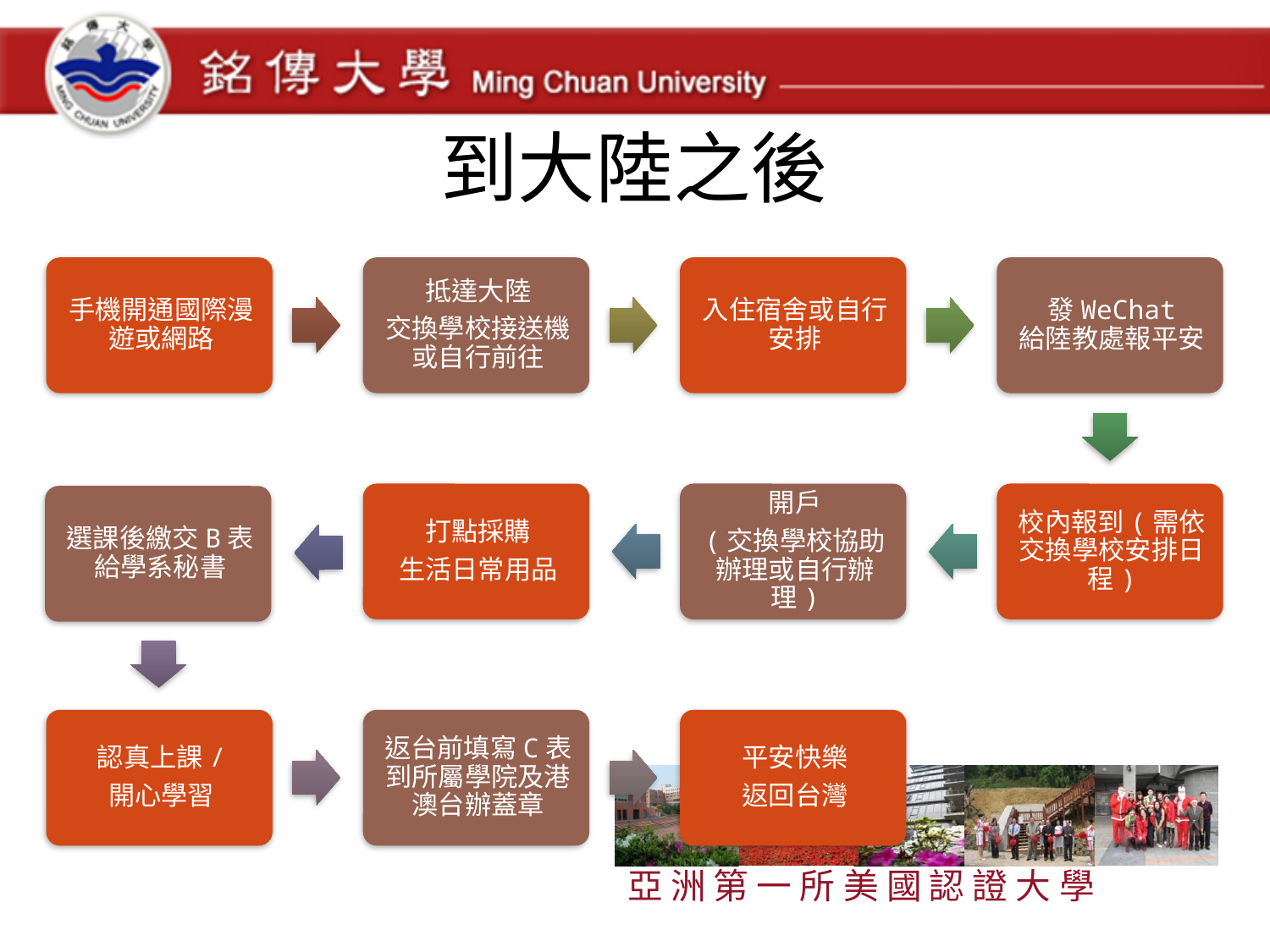

# 到大陸之後
手機開通國際漫遊或網路

抵達大陸
交換學校接送機或自行前往

入住宿舍或自行安排

發WeChat
給陸教處報平安

校內報到(需依交換學校安排日程)

開戶
(交換學校協助辦理或自行辦理)

打點採購
生活日常用品

選課後繳交B表給學系秘書

認真上課/
開心學習

返台前填寫C表到所屬學院及港澳台辦蓋章

平安快樂
返回台灣